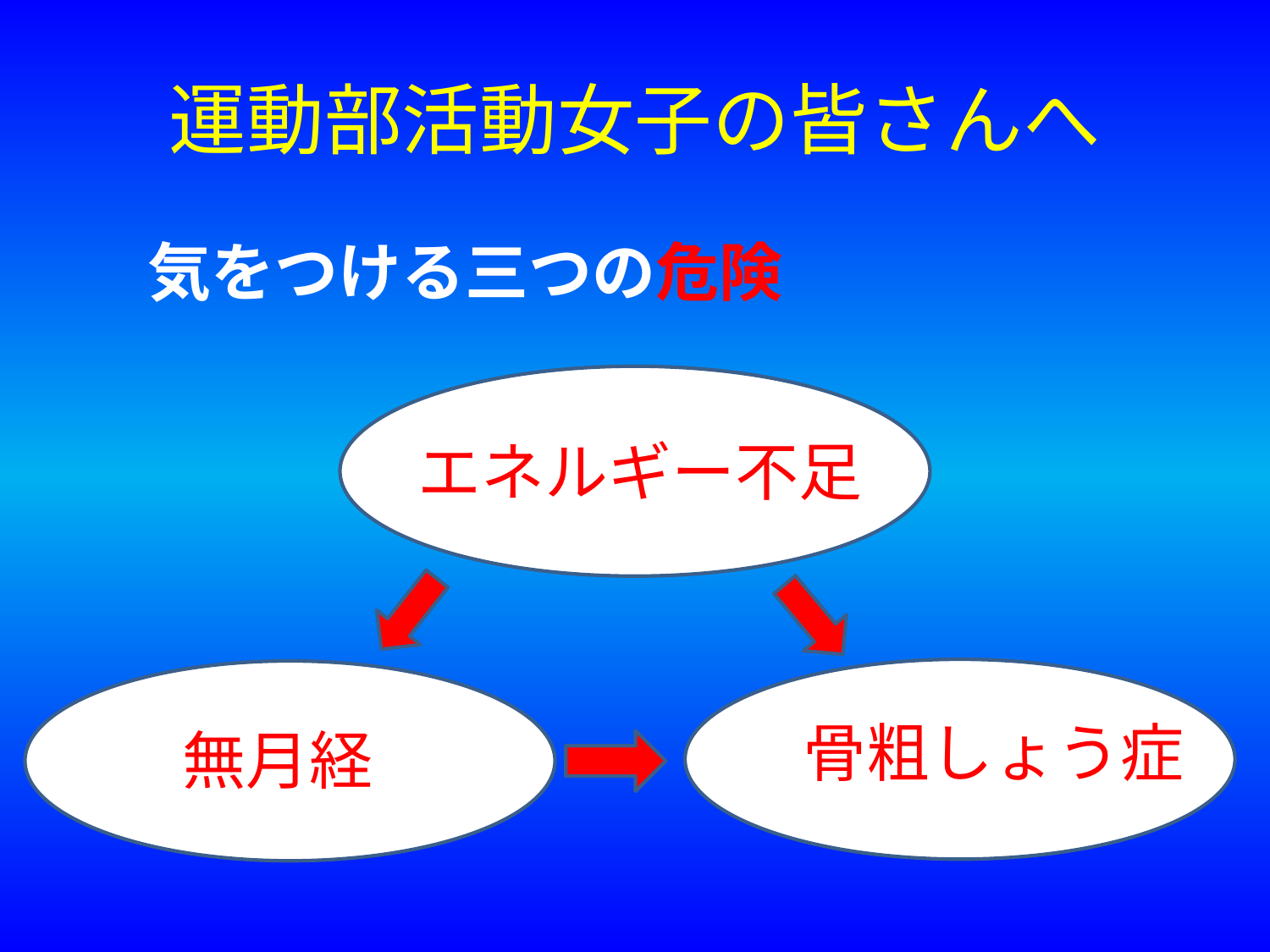

# 運動部活動女子の皆さんへ
気をつける三つの危険

エネルギー不足

骨粗しょう症
無月経